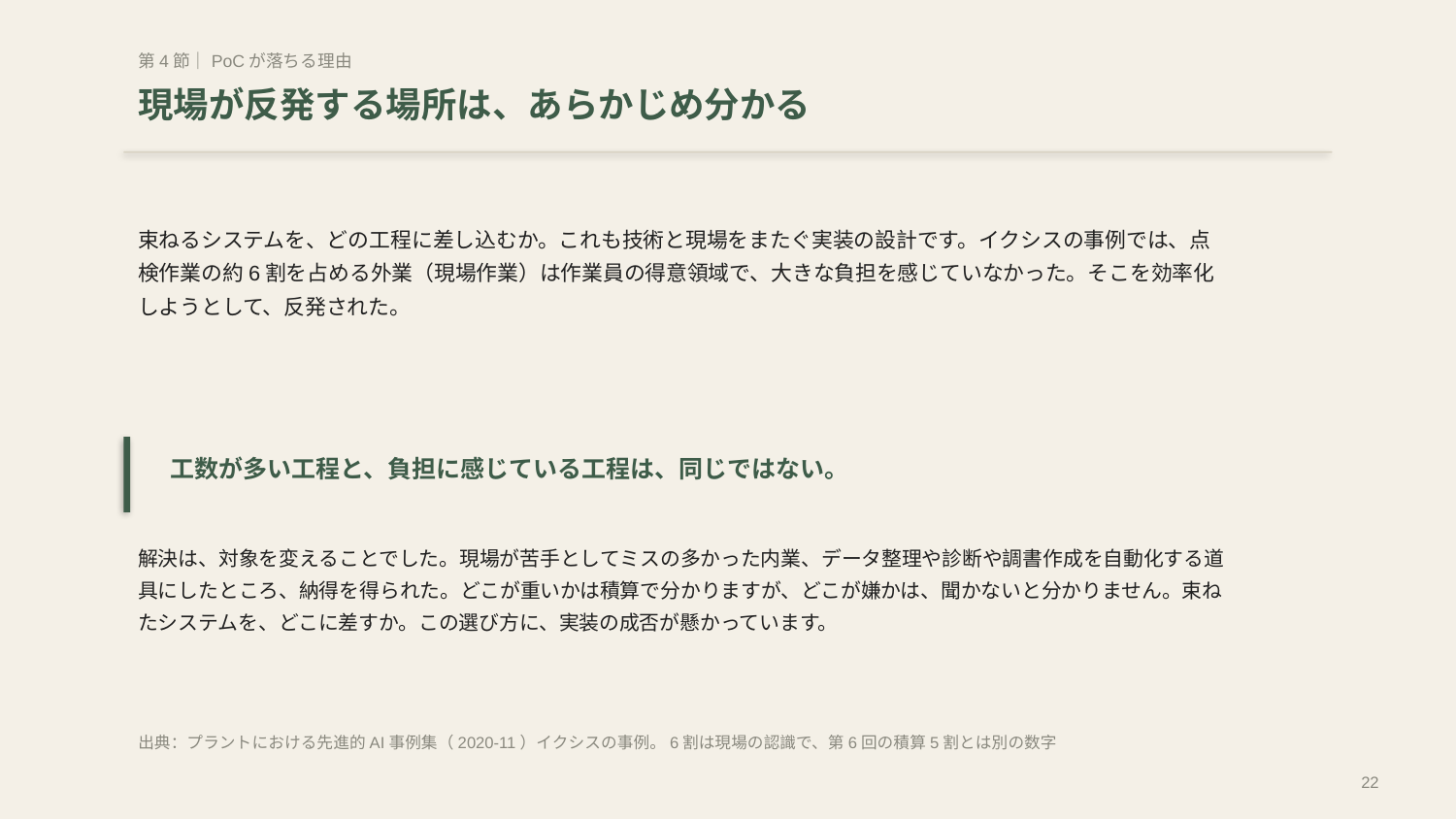

第4節｜PoCが落ちる理由
現場が反発する場所は、あらかじめ分かる

束ねるシステムを、どの工程に差し込むか。これも技術と現場をまたぐ実装の設計です。イクシスの事例では、点検作業の約6割を占める外業（現場作業）は作業員の得意領域で、大きな負担を感じていなかった。そこを効率化しようとして、反発された。

工数が多い工程と、負担に感じている工程は、同じではない。
解決は、対象を変えることでした。現場が苦手としてミスの多かった内業、データ整理や診断や調書作成を自動化する道具にしたところ、納得を得られた。どこが重いかは積算で分かりますが、どこが嫌かは、聞かないと分かりません。束ねたシステムを、どこに差すか。この選び方に、実装の成否が懸かっています。
出典：プラントにおける先進的AI事例集（2020-11）イクシスの事例。6割は現場の認識で、第6回の積算5割とは別の数字
22